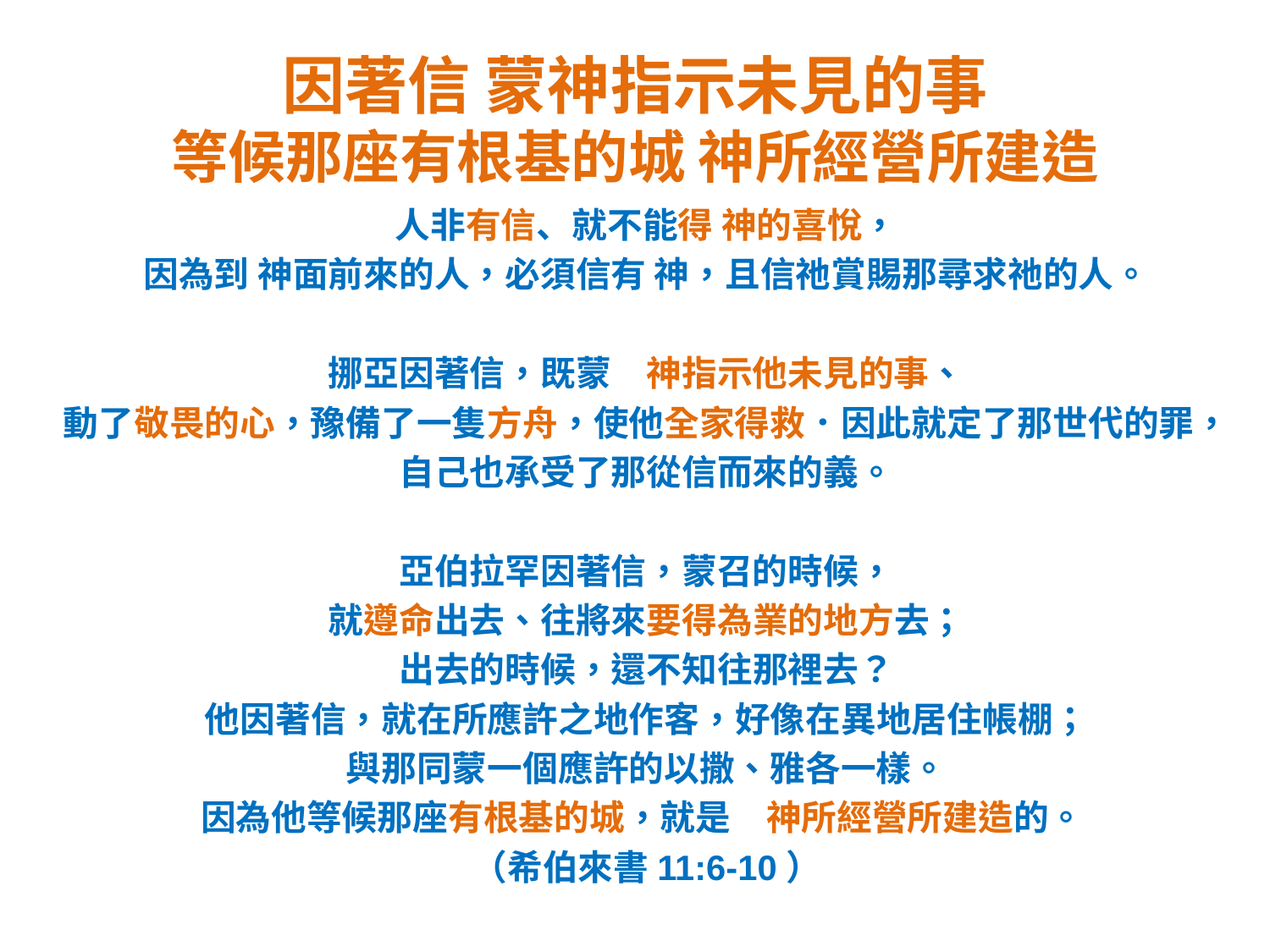

# 因著信 蒙神指示未見的事 等候那座有根基的城 神所經營所建造
人非有信、就不能得 神的喜悅，
因為到 神面前來的人，必須信有 神，且信祂賞賜那尋求祂的人。

挪亞因著信，既蒙　神指示他未見的事、
動了敬畏的心，豫備了一隻方舟，使他全家得救．因此就定了那世代的罪，
自己也承受了那從信而來的義。

亞伯拉罕因著信，蒙召的時候，
就遵命出去、往將來要得為業的地方去；
出去的時候，還不知往那裡去？
他因著信，就在所應許之地作客，好像在異地居住帳棚；
與那同蒙一個應許的以撒、雅各一樣。
因為他等候那座有根基的城，就是　神所經營所建造的。
（希伯來書11:6-10）